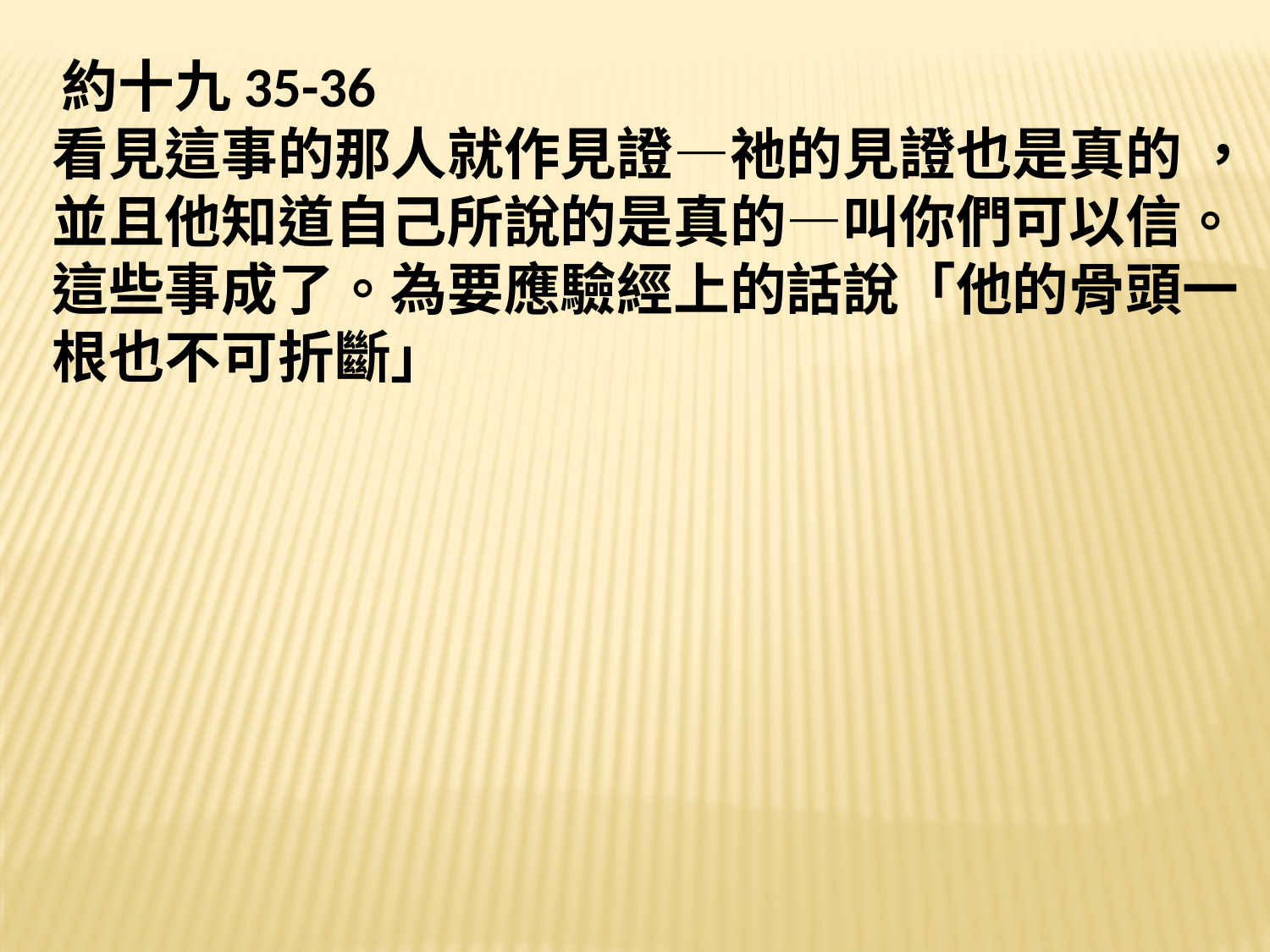

約十九35-36
  看見這事的那人就作見證—祂的見證也是真的 ，
  並且他知道自己所說的是真的—叫你們可以信。
  這些事成了。為要應驗經上的話說「他的骨頭一
  根也不可折斷」